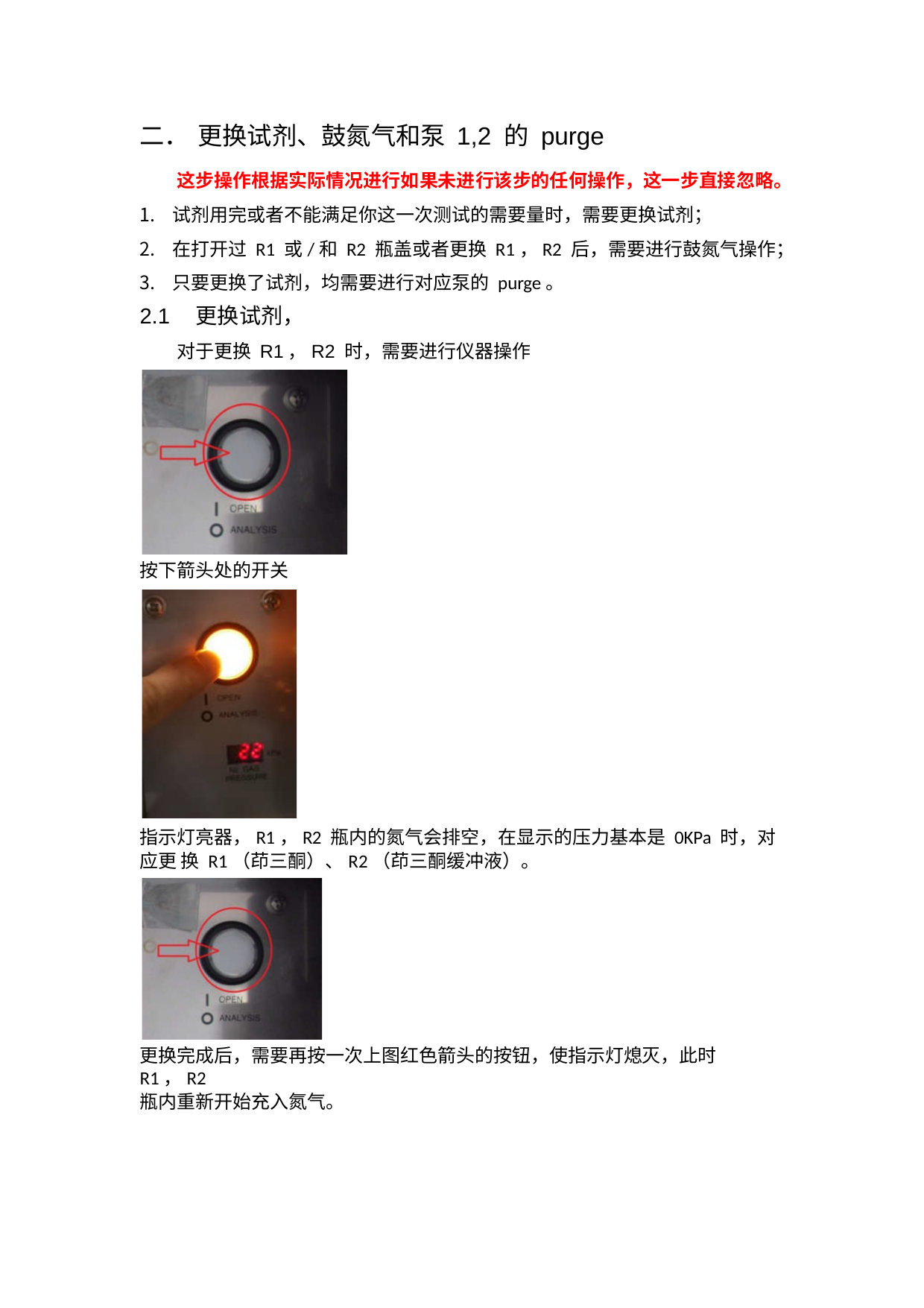

二． 更换试剂、鼓氮气和泵 1,2 的purge
这步操作根据实际情况进行如果未进行该步的任何操作，这一步直接忽略。
试剂用完或者不能满足你这一次测试的需要量时，需要更换试剂；
在打开过 R1 或/和R2 瓶盖或者更换 R1，R2 后，需要进行鼓氮气操作；
只要更换了试剂，均需要进行对应泵的 purge。
2.1	更换试剂，
对于更换 R1，R2 时，需要进行仪器操作

按下箭头处的开关

指示灯亮器，R1，R2 瓶内的氮气会排空，在显示的压力基本是 0KPa 时，对应更 换 R1（茚三酮）、R2（茚三酮缓冲液）。

更换完成后，需要再按一次上图红色箭头的按钮，使指示灯熄灭，此时 R1，R2
瓶内重新开始充入氮气。